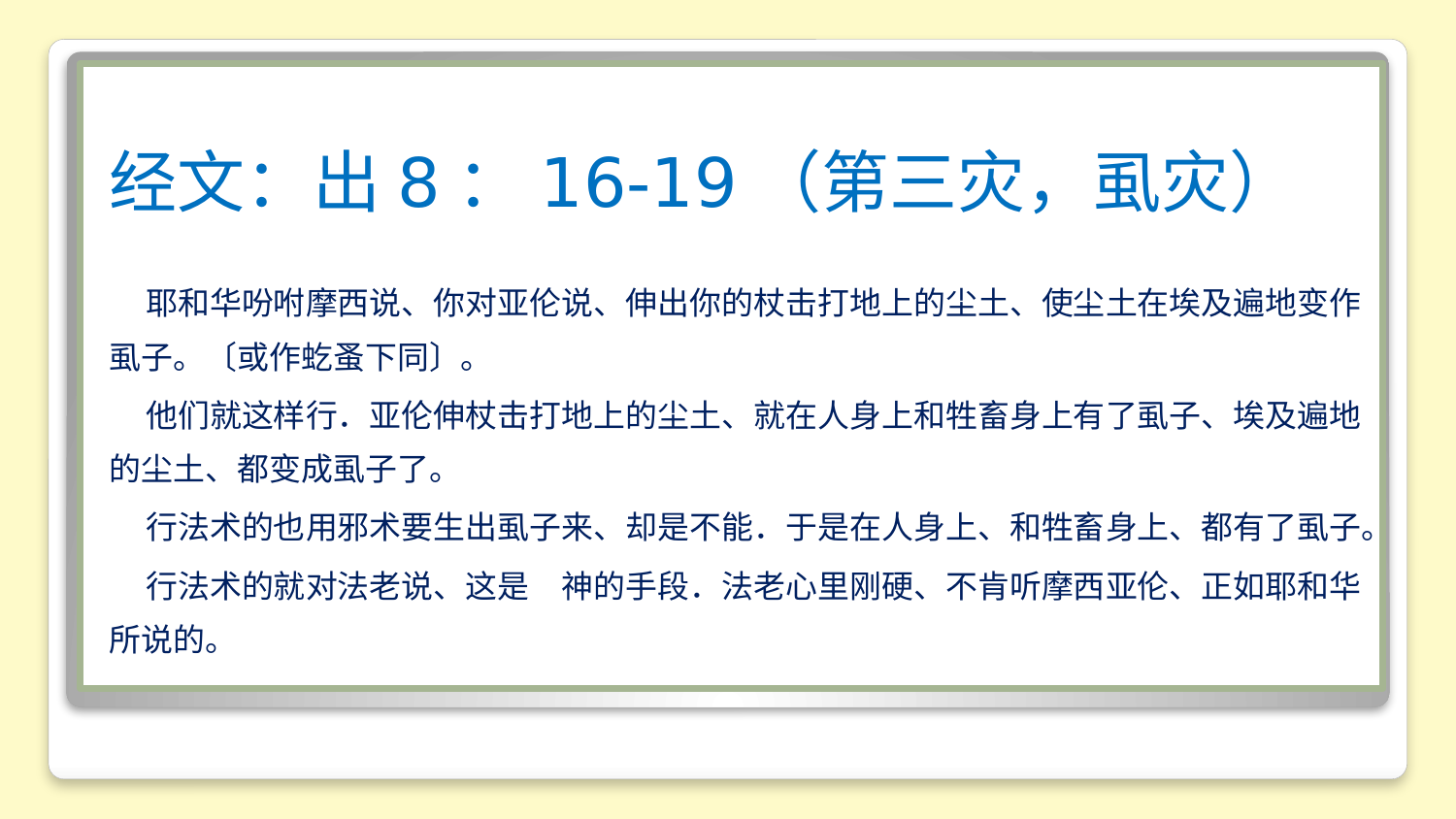

经文：出8：16-19（第三灾，虱灾）

    耶和华吩咐摩西说、你对亚伦说、伸出你的杖击打地上的尘土、使尘土在埃及遍地变作虱子。〔或作虼蚤下同〕。
    他们就这样行．亚伦伸杖击打地上的尘土、就在人身上和牲畜身上有了虱子、埃及遍地的尘土、都变成虱子了。
    行法术的也用邪术要生出虱子来、却是不能．于是在人身上、和牲畜身上、都有了虱子。
    行法术的就对法老说、这是　神的手段．法老心里刚硬、不肯听摩西亚伦、正如耶和华所说的。